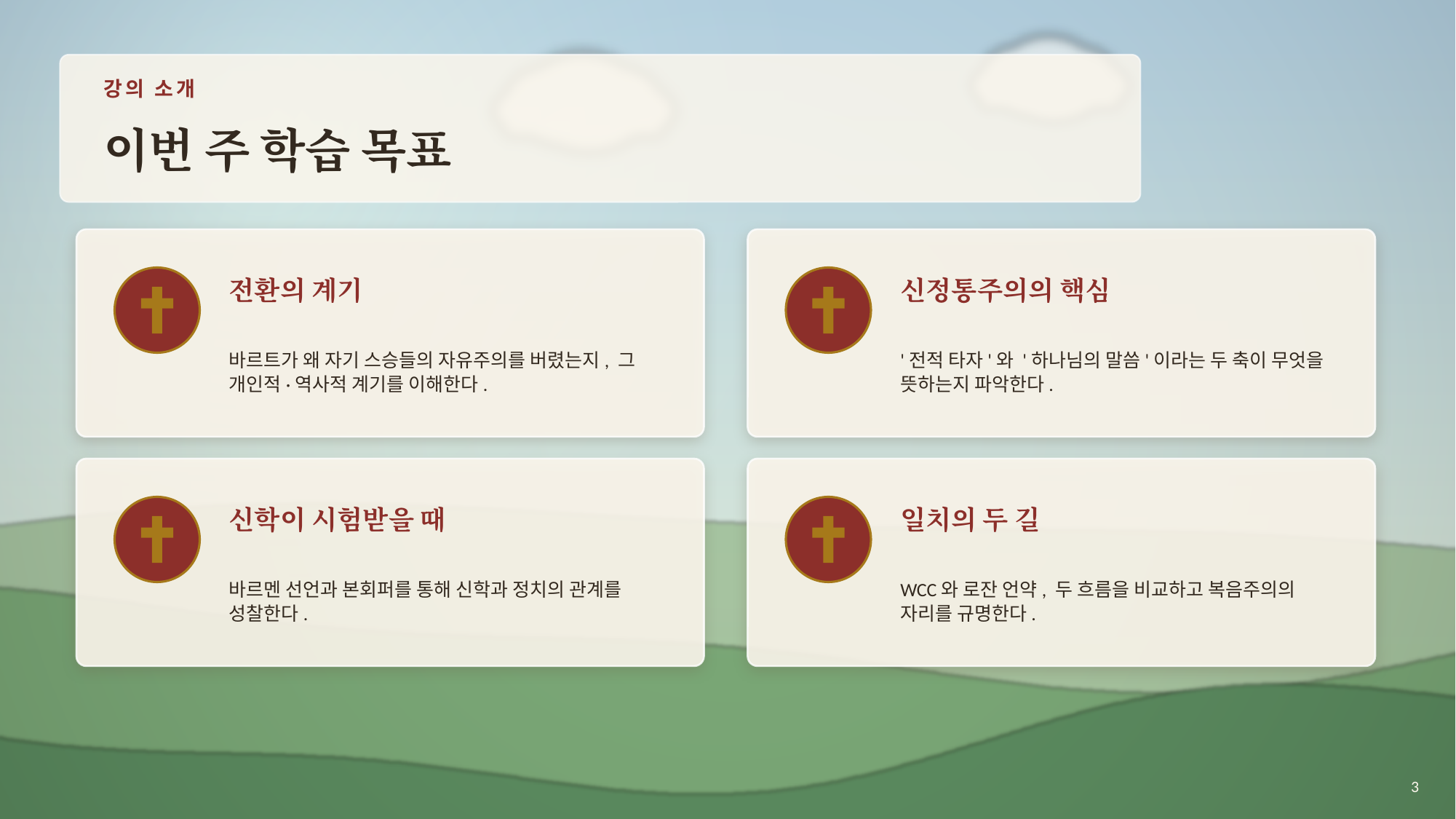

강의 소개
이번 주 학습 목표

전환의 계기
신정통주의의 핵심

바르트가 왜 자기 스승들의 자유주의를 버렸는지, 그 개인적·역사적 계기를 이해한다.
'전적 타자'와 '하나님의 말씀'이라는 두 축이 무엇을 뜻하는지 파악한다.

신학이 시험받을 때
일치의 두 길

바르멘 선언과 본회퍼를 통해 신학과 정치의 관계를 성찰한다.
WCC와 로잔 언약, 두 흐름을 비교하고 복음주의의 자리를 규명한다.
3